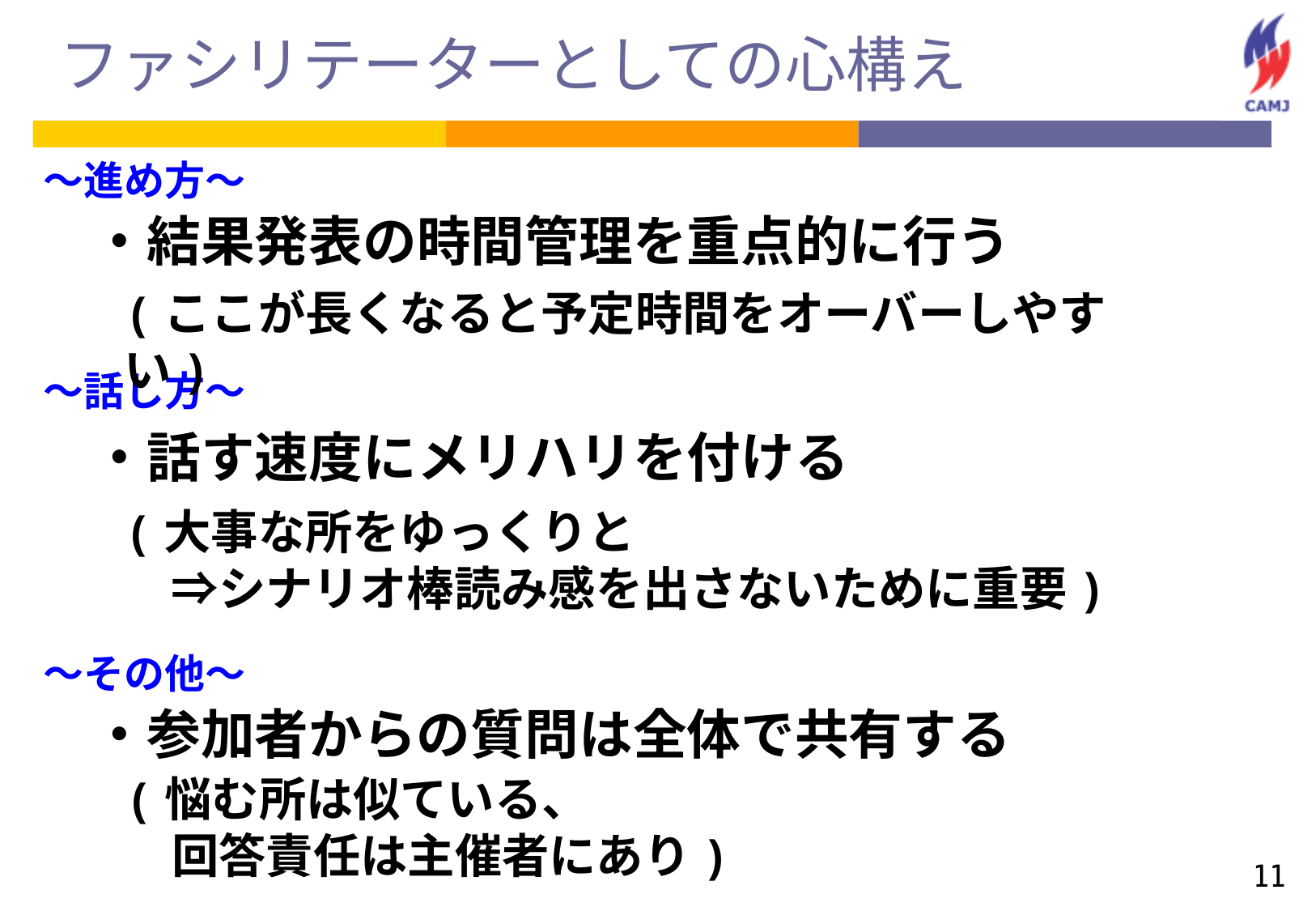

# ファシリテーターとしての心構え
～進め方～
・結果発表の時間管理を重点的に行う
(ここが長くなると予定時間をオーバーしやすい)
～話し方～
・話す速度にメリハリを付ける
(大事な所をゆっくりと
　⇒シナリオ棒読み感を出さないために重要)
～その他～
・参加者からの質問は全体で共有する
(悩む所は似ている、
　回答責任は主催者にあり)
11